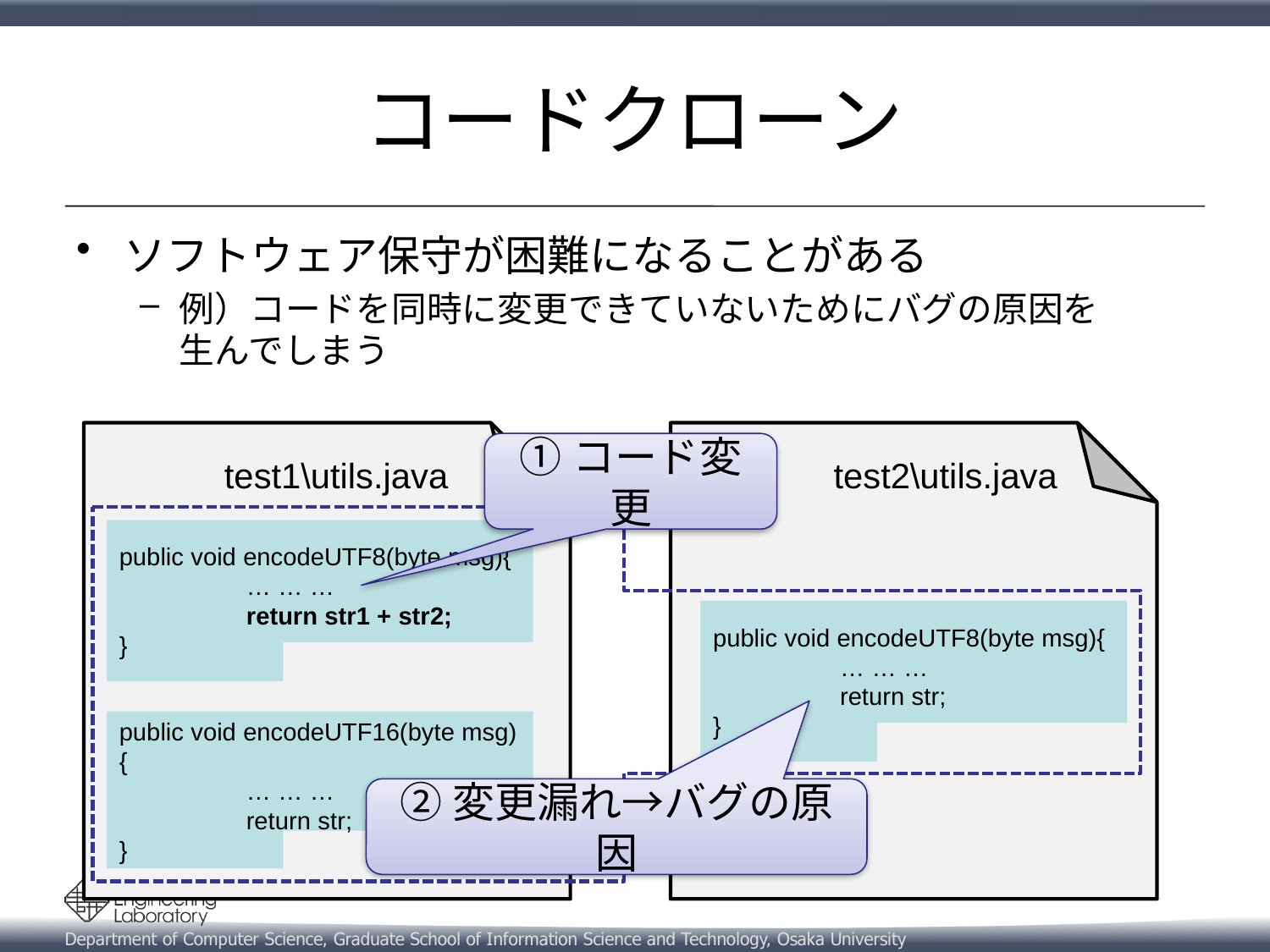

# コードクローン
ソフトウェア保守が困難になることがある
例）コードを同時に変更できていないためにバグの原因を
生んでしまう

①コード変更
test1\utils.java
test2\utils.java

public void encodeUTF8(byte msg){
	… … …
	return str1 + str2;
}
public void encodeUTF8(byte msg){
	… … …
	return str;
}
public void encodeUTF16(byte msg){
	… … …
	return str;
}
②変更漏れ→バグの原因